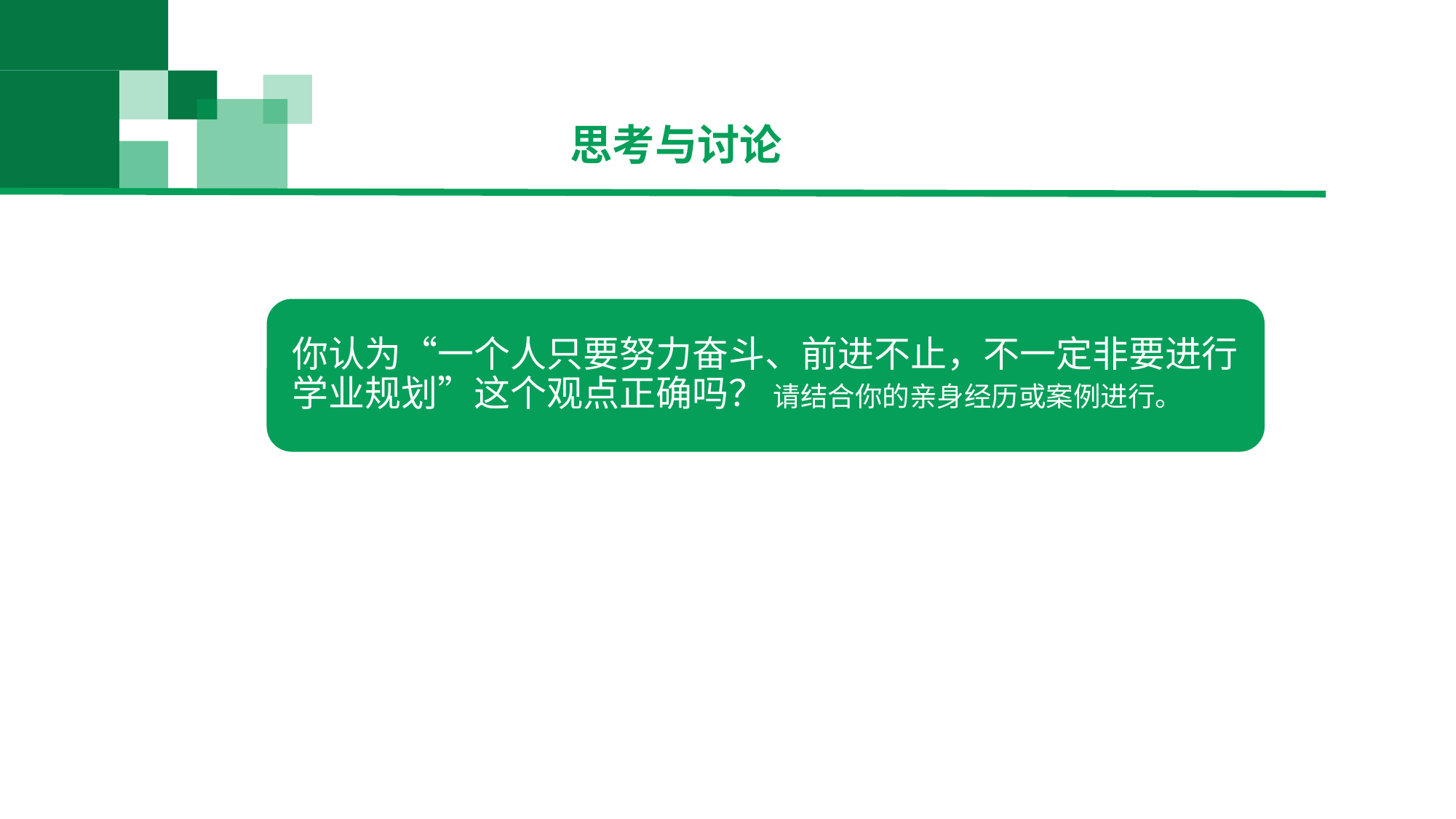

思考与讨论
你认为“一个人只要努力奋斗、前进不止，不一定非要进行学业规划”这个观点正确吗？ 请结合你的亲身经历或案例进行。